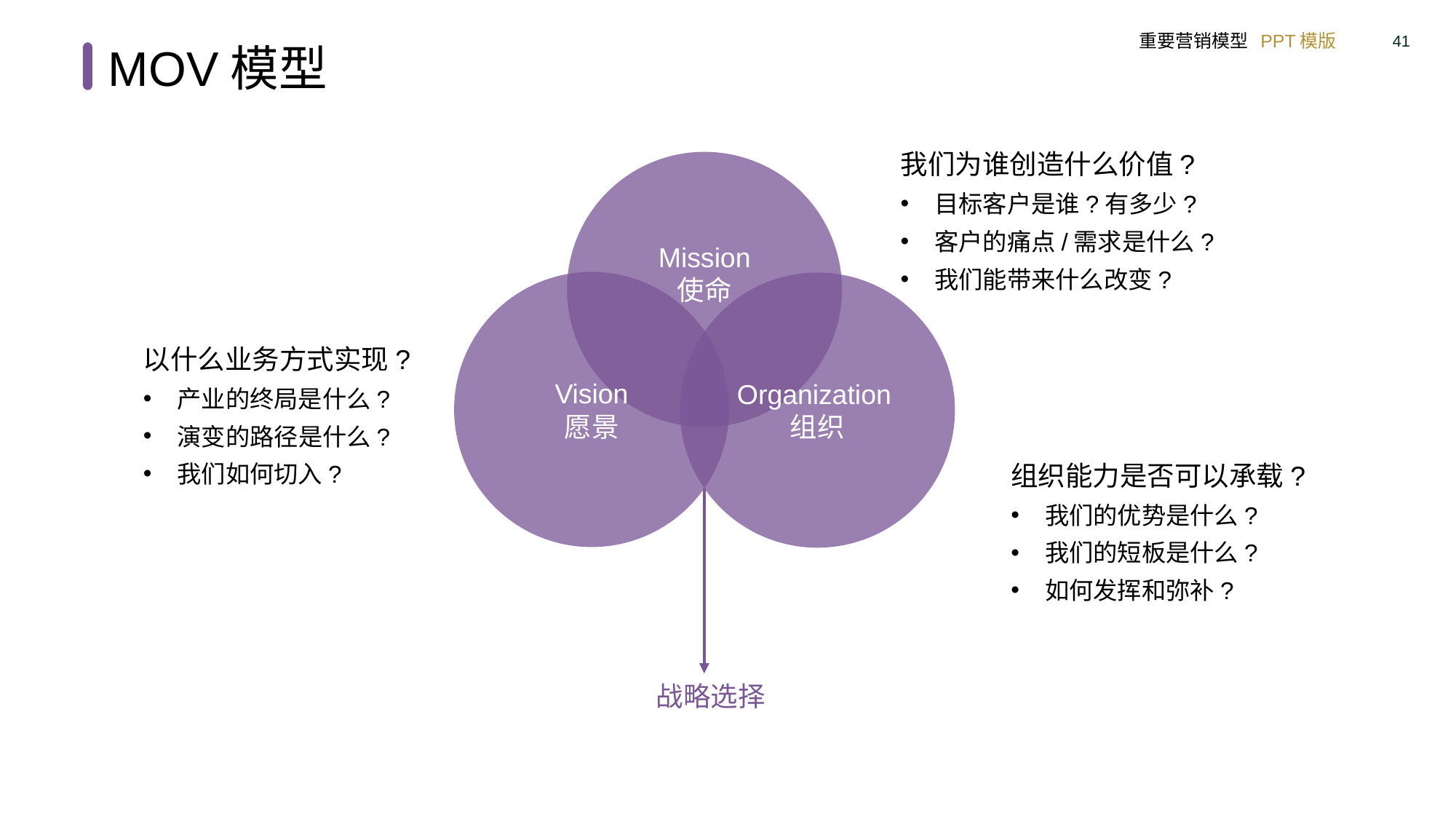

MOV模型
我们为谁创造什么价值?
目标客户是谁?有多少?
客户的痛点/需求是什么?
我们能带来什么改变?
Mission
使命

Vision
愿景
Organization组织
以什么业务方式实现?
产业的终局是什么?
演变的路径是什么?
我们如何切入?
组织能力是否可以承载?
我们的优势是什么?
我们的短板是什么?
如何发挥和弥补?
战略选择